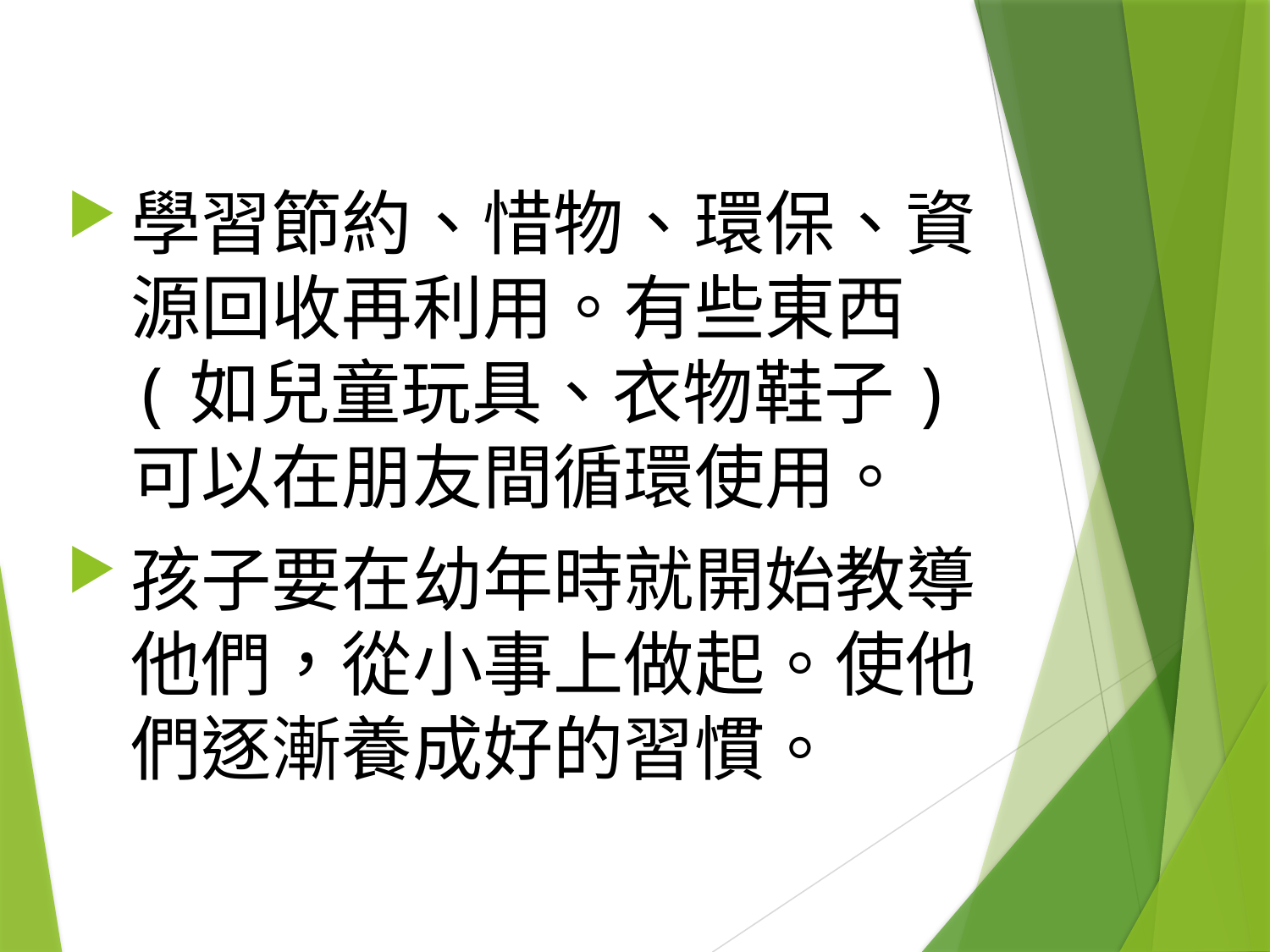

#
學習節約、惜物、環保、資源回收再利用。有些東西(如兒童玩具、衣物鞋子)可以在朋友間循環使用。
孩子要在幼年時就開始教導他們，從小事上做起。使他們逐漸養成好的習慣。